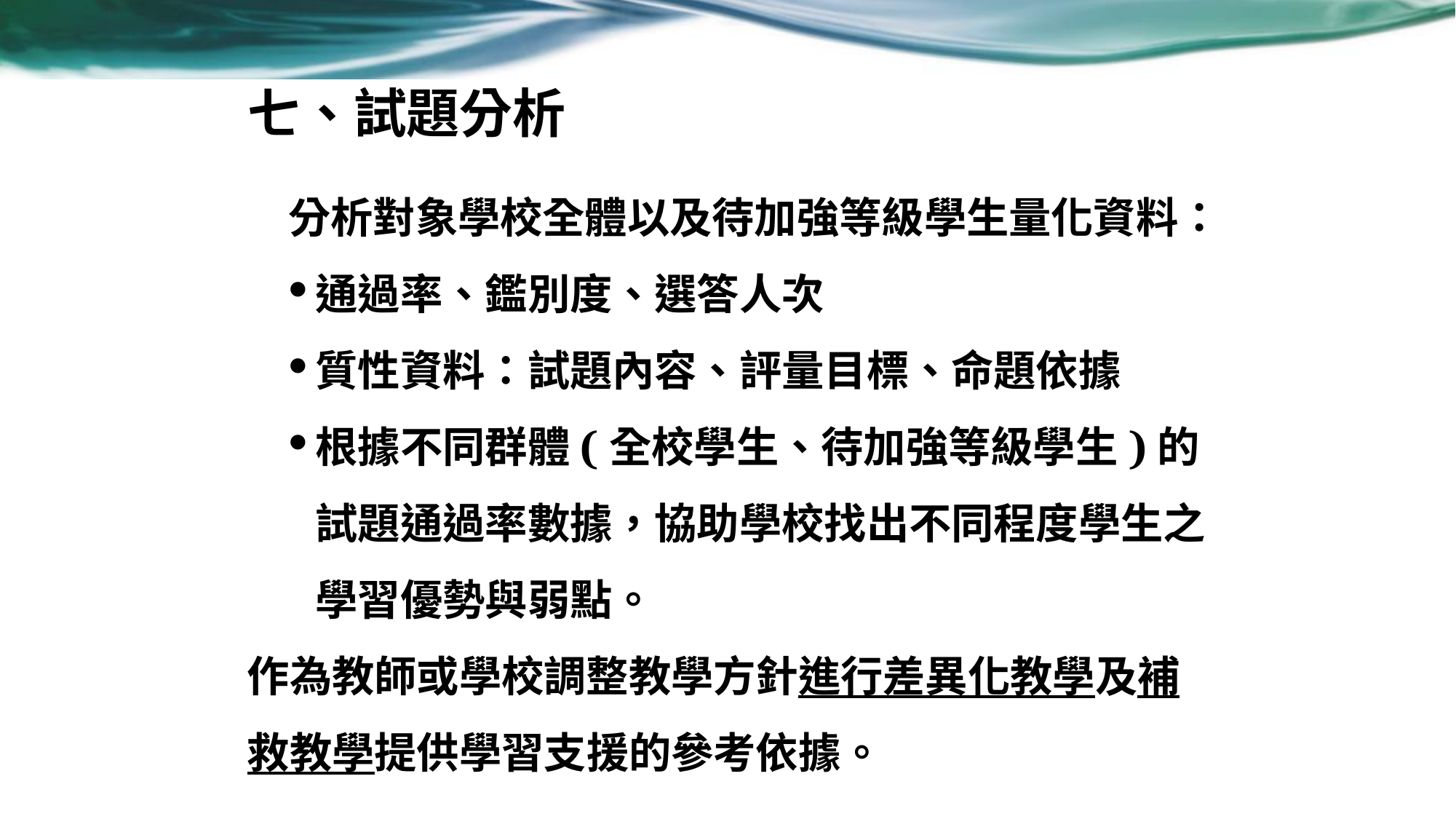

# 七、試題分析
分析對象學校全體以及待加強等級學生量化資料：
通過率、鑑別度、選答人次
質性資料：試題內容、評量目標、命題依據
根據不同群體(全校學生、待加強等級學生)的試題通過率數據，協助學校找出不同程度學生之學習優勢與弱點。
作為教師或學校調整教學方針進行差異化教學及補救教學提供學習支援的參考依據。